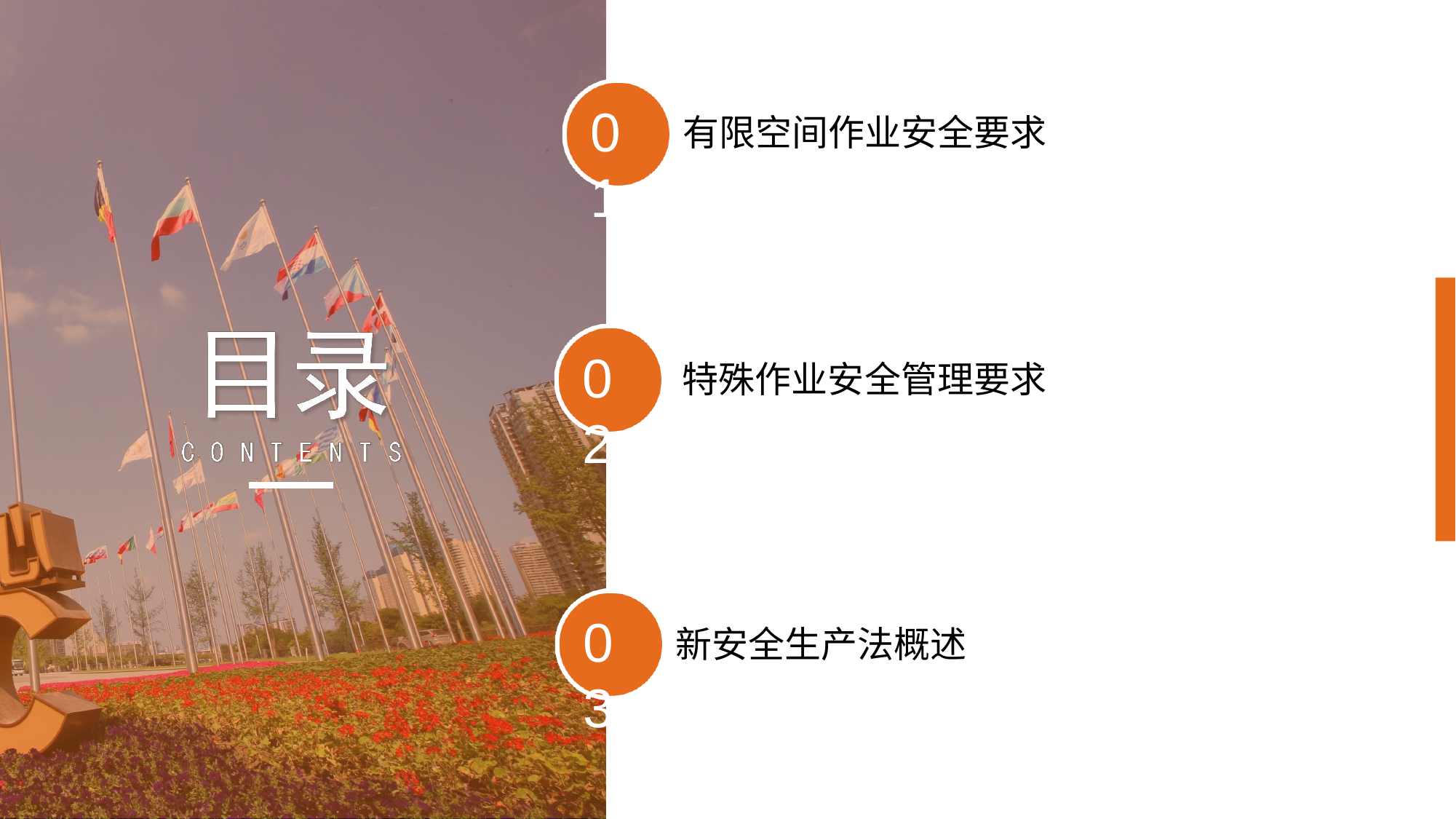

# 01
有限空间作业安全要求

02
特殊作业安全管理要求

03
新安全生产法概述